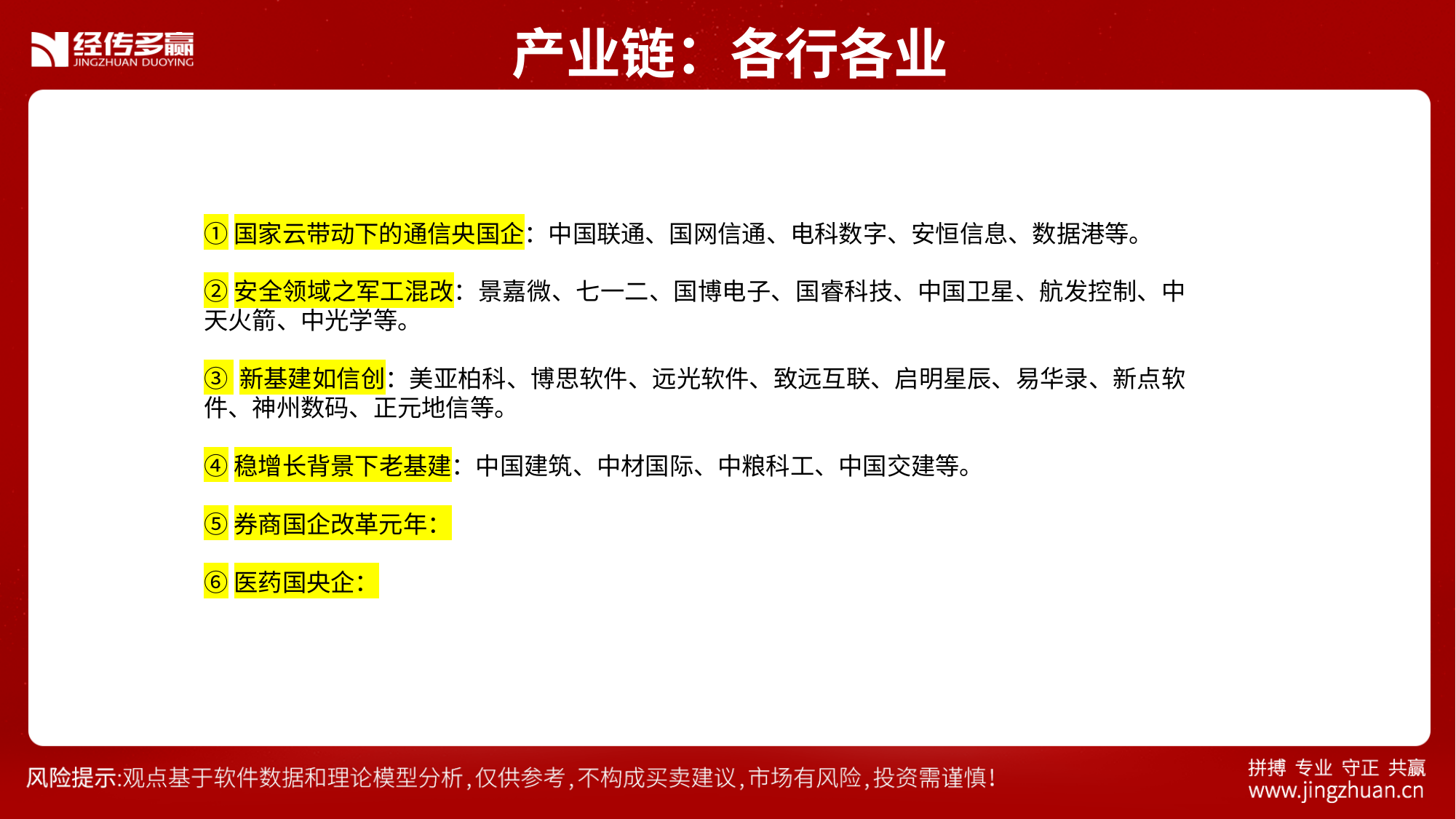

产业链：各行各业
①国家云带动下的通信央国企：中国联通、国网信通、电科数字、安恒信息、数据港等。

②安全领域之军工混改：景嘉微、七一二、国博电子、国睿科技、中国卫星、航发控制、中天火箭、中光学等。

③ 新基建如信创：美亚柏科、博思软件、远光软件、致远互联、启明星辰、易华录、新点软件、神州数码、正元地信等。

④稳增长背景下老基建：中国建筑、中材国际、中粮科工、中国交建等。

⑤券商国企改革元年：

⑥医药国央企：